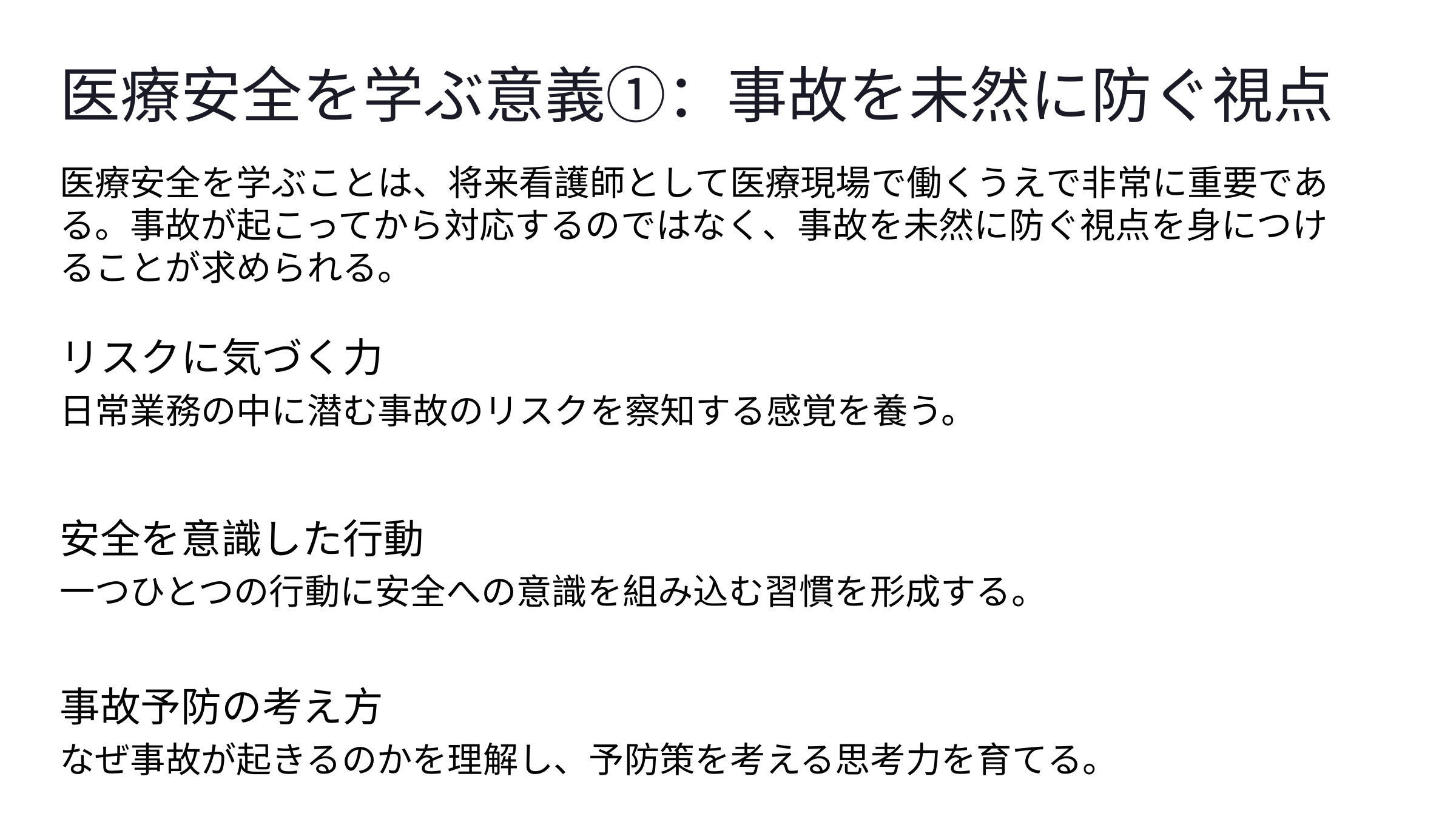

医療安全を学ぶ意義①：事故を未然に防ぐ視点
医療安全を学ぶことは、将来看護師として医療現場で働くうえで非常に重要である。事故が起こってから対応するのではなく、事故を未然に防ぐ視点を身につけることが求められる。
リスクに気づく力
日常業務の中に潜む事故のリスクを察知する感覚を養う。
安全を意識した行動
一つひとつの行動に安全への意識を組み込む習慣を形成する。
事故予防の考え方
なぜ事故が起きるのかを理解し、予防策を考える思考力を育てる。